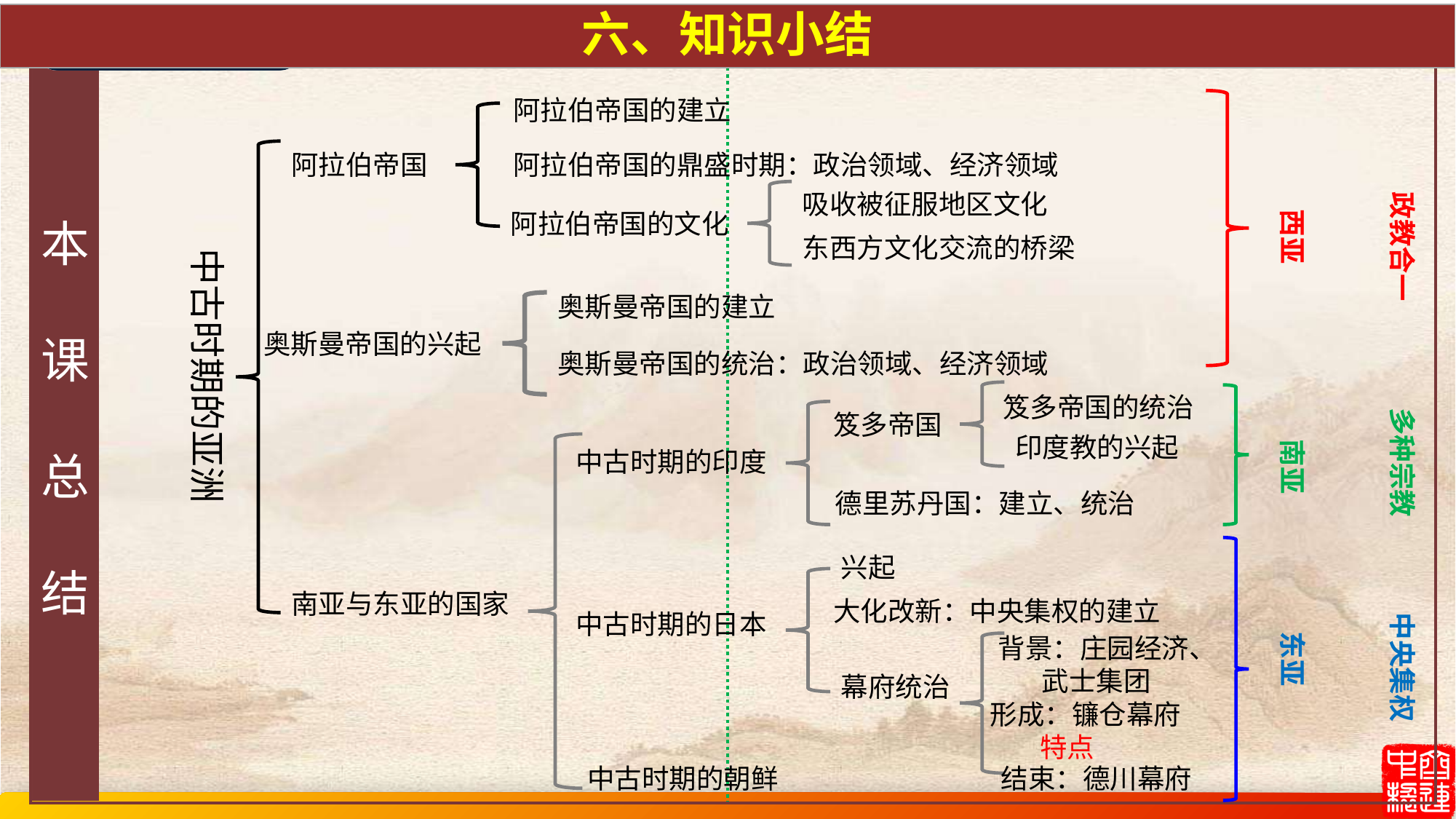

六、知识小结
学习小结1

本

课

总

结
阿拉伯帝国的建立

阿拉伯帝国
阿拉伯帝国的鼎盛时期：政治领域、经济领域

吸收被征服地区文化
政教合一
西亚
阿拉伯帝国的文化
东西方文化交流的桥梁
中古时期的亚洲
奥斯曼帝国的建立

奥斯曼帝国的兴起
奥斯曼帝国的统治：政治领域、经济领域

笈多帝国的统治

多种宗教

笈多帝国
印度教的兴起
南亚

中古时期的印度
德里苏丹国：建立、统治

兴起

南亚与东亚的国家
大化改新：中央集权的建立
中古时期的日本
中央集权
东亚
背景：庄园经济、
      武士集团

幕府统治
形成：镰仓幕府
       特点
中古时期的朝鲜
结束：德川幕府